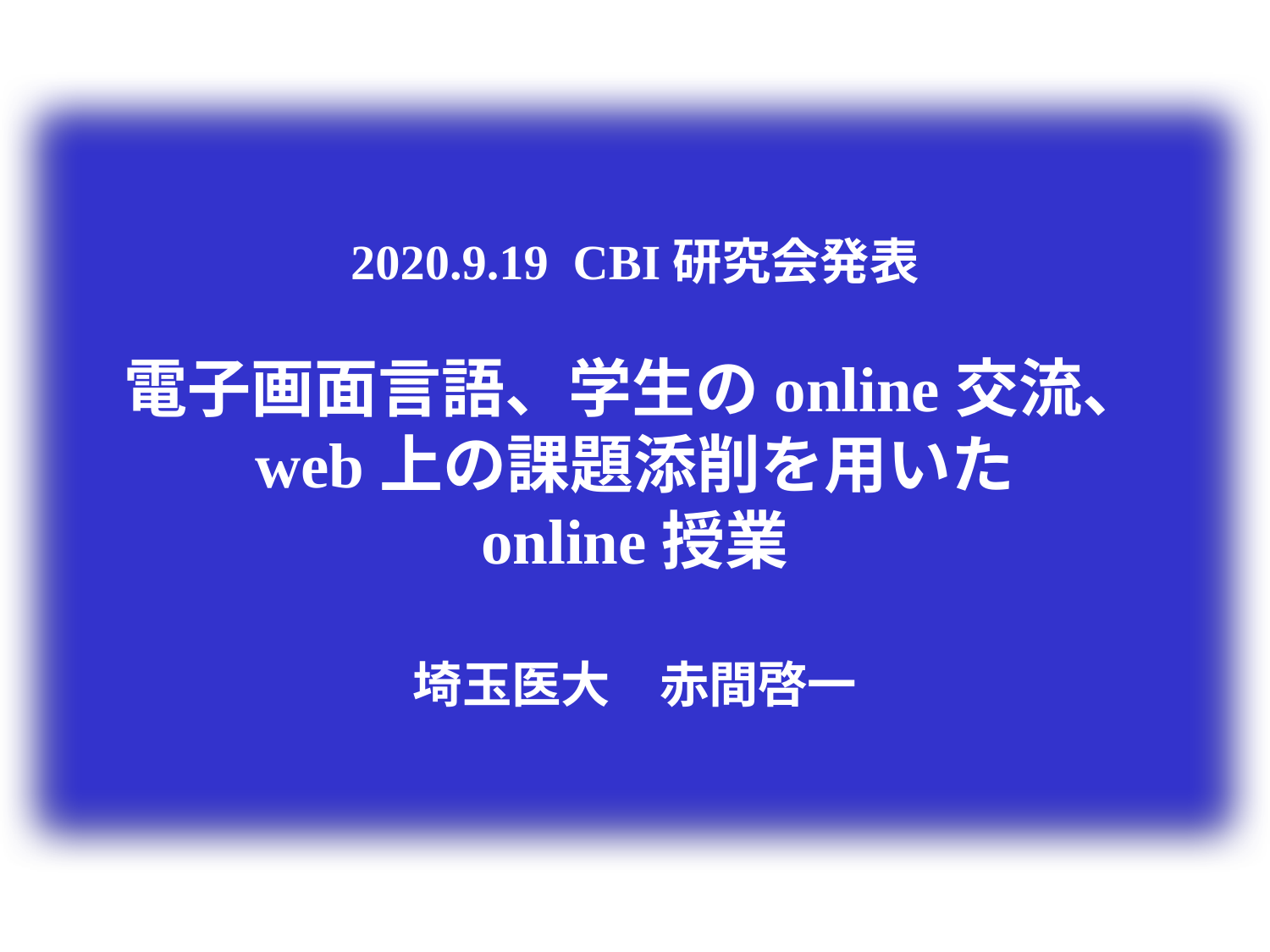

2020.9.19  CBI研究会発表

電子画面言語、学生のonline交流、
web上の課題添削を用いた
online授業

埼玉医大　赤間啓一